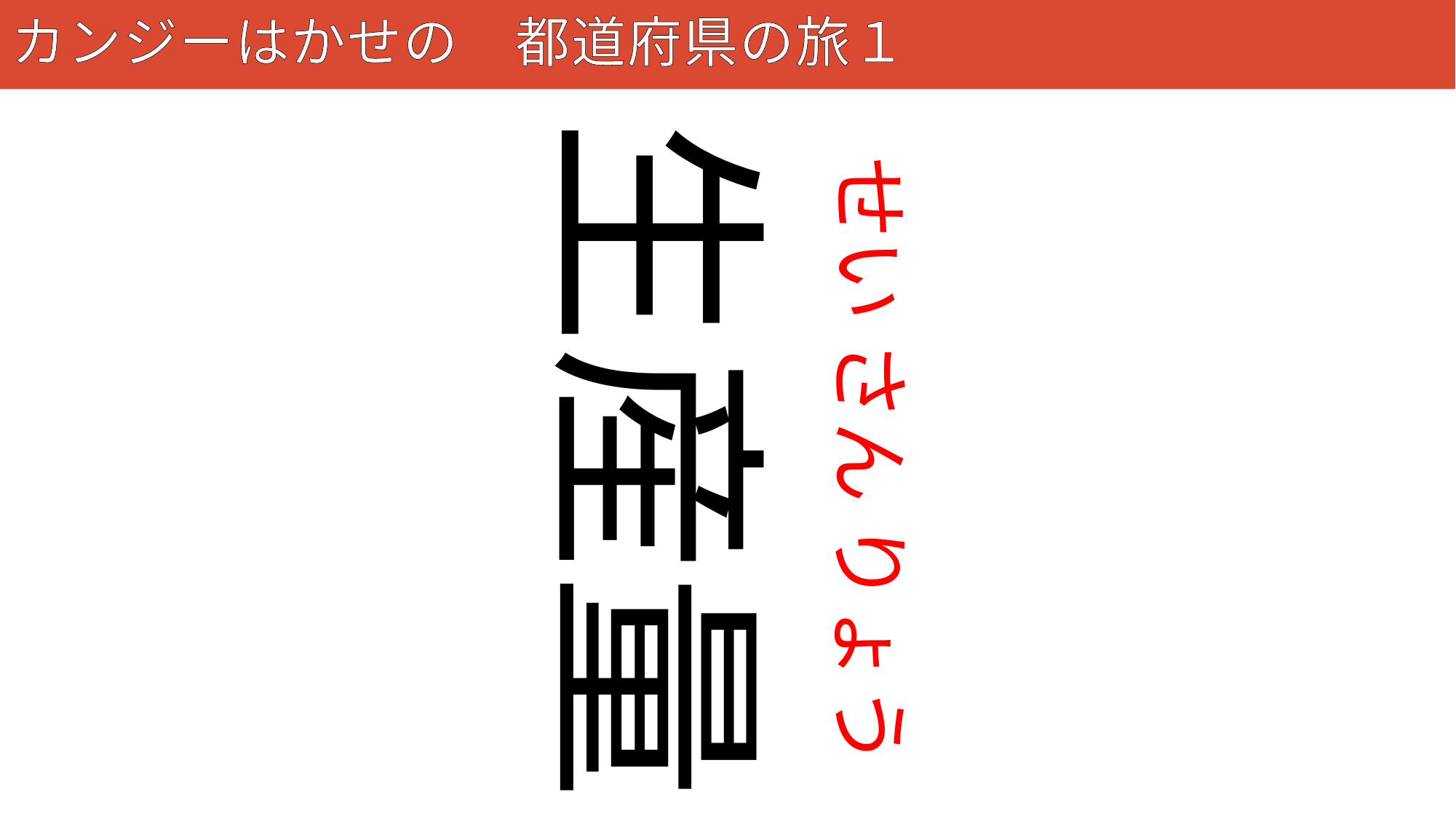

# カンジーはかせの　都道府県の旅１
55
生産量
せい さん りょう